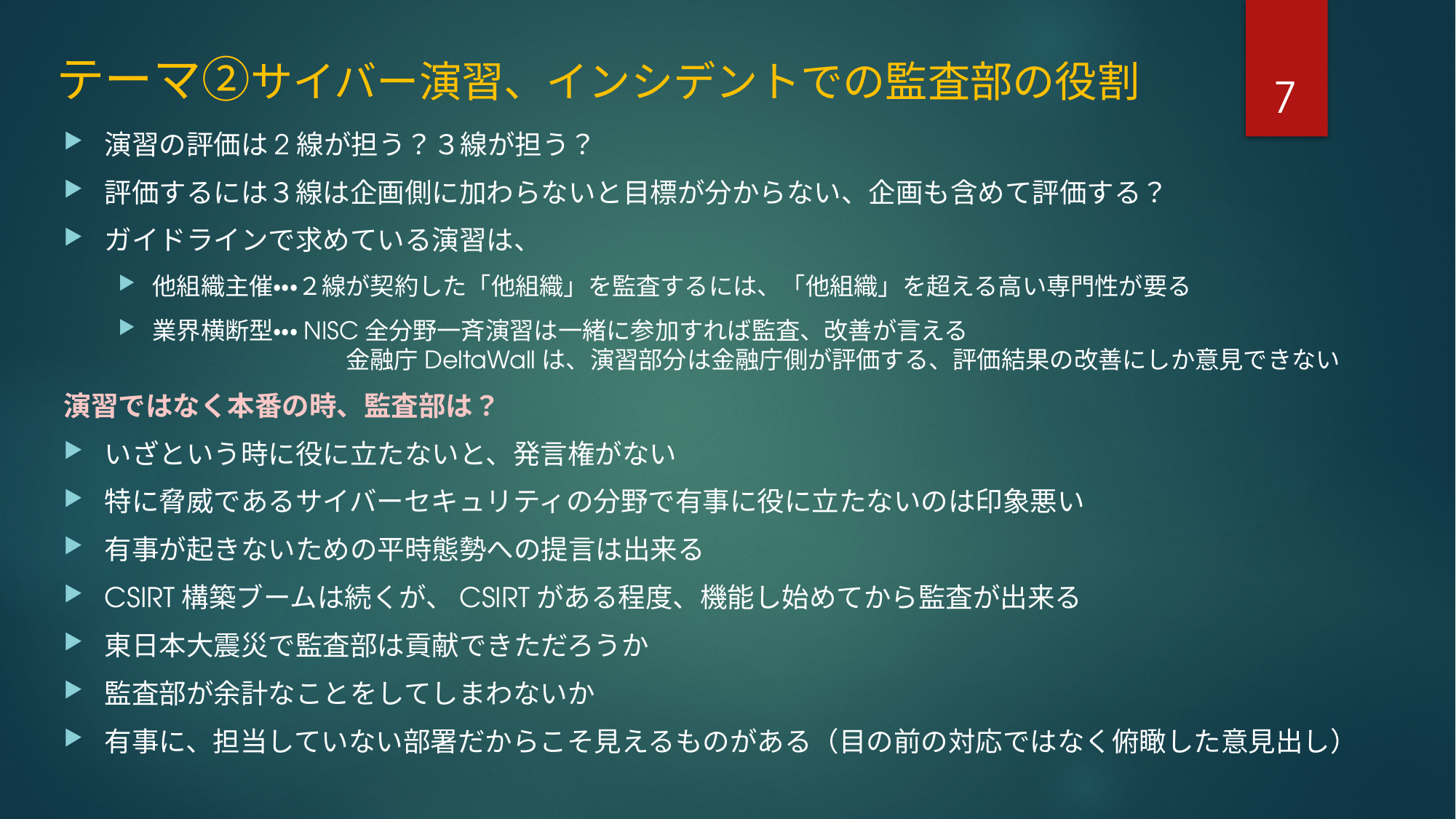

7
# テーマ②サイバー演習、インシデントでの監査部の役割
演習の評価は2線が担う？３線が担う？
評価するには３線は企画側に加わらないと目標が分からない、企画も含めて評価する？
ガイドラインで求めている演習は、
他組織主催・・・２線が契約した「他組織」を監査するには、「他組織」を超える高い専門性が要る
業界横断型・・・NISC全分野一斉演習は一緒に参加すれば監査、改善が言える
　　　　　　　　金融庁DeltaWallは、演習部分は金融庁側が評価する、評価結果の改善にしか意見できない
演習ではなく本番の時、監査部は？
いざという時に役に立たないと、発言権がない
特に脅威であるサイバーセキュリティの分野で有事に役に立たないのは印象悪い
有事が起きないための平時態勢への提言は出来る
CSIRT構築ブームは続くが、CSIRTがある程度、機能し始めてから監査が出来る
東日本大震災で監査部は貢献できただろうか
監査部が余計なことをしてしまわないか
有事に、担当していない部署だからこそ見えるものがある（目の前の対応ではなく俯瞰した意見出し）